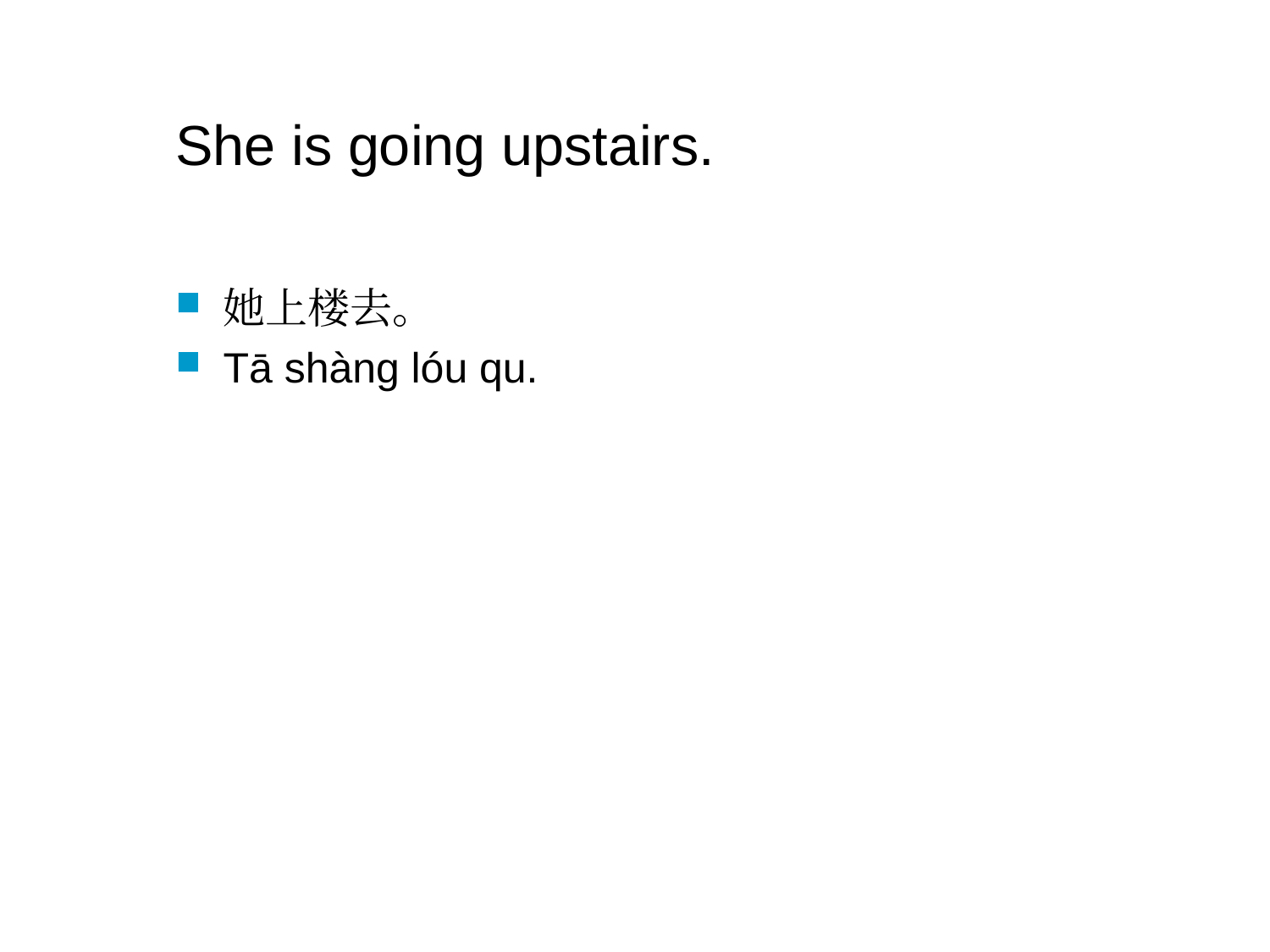

# She is going upstairs.
她上楼去。
Tā shàng lóu qu.